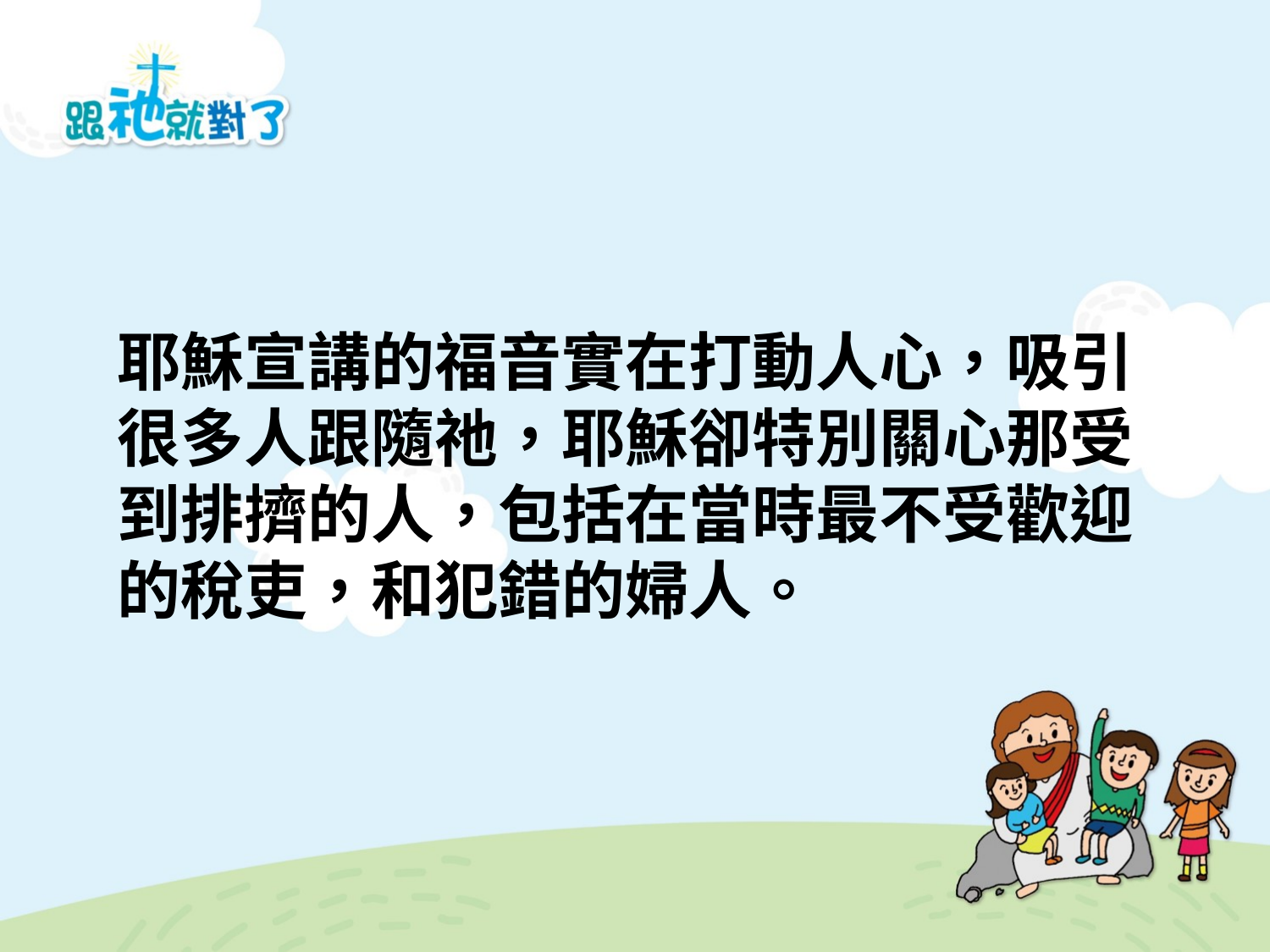

耶穌宣講的福音實在打動人心，吸引很多人跟隨祂，耶穌卻特別關心那受到排擠的人，包括在當時最不受歡迎的稅吏，和犯錯的婦人。